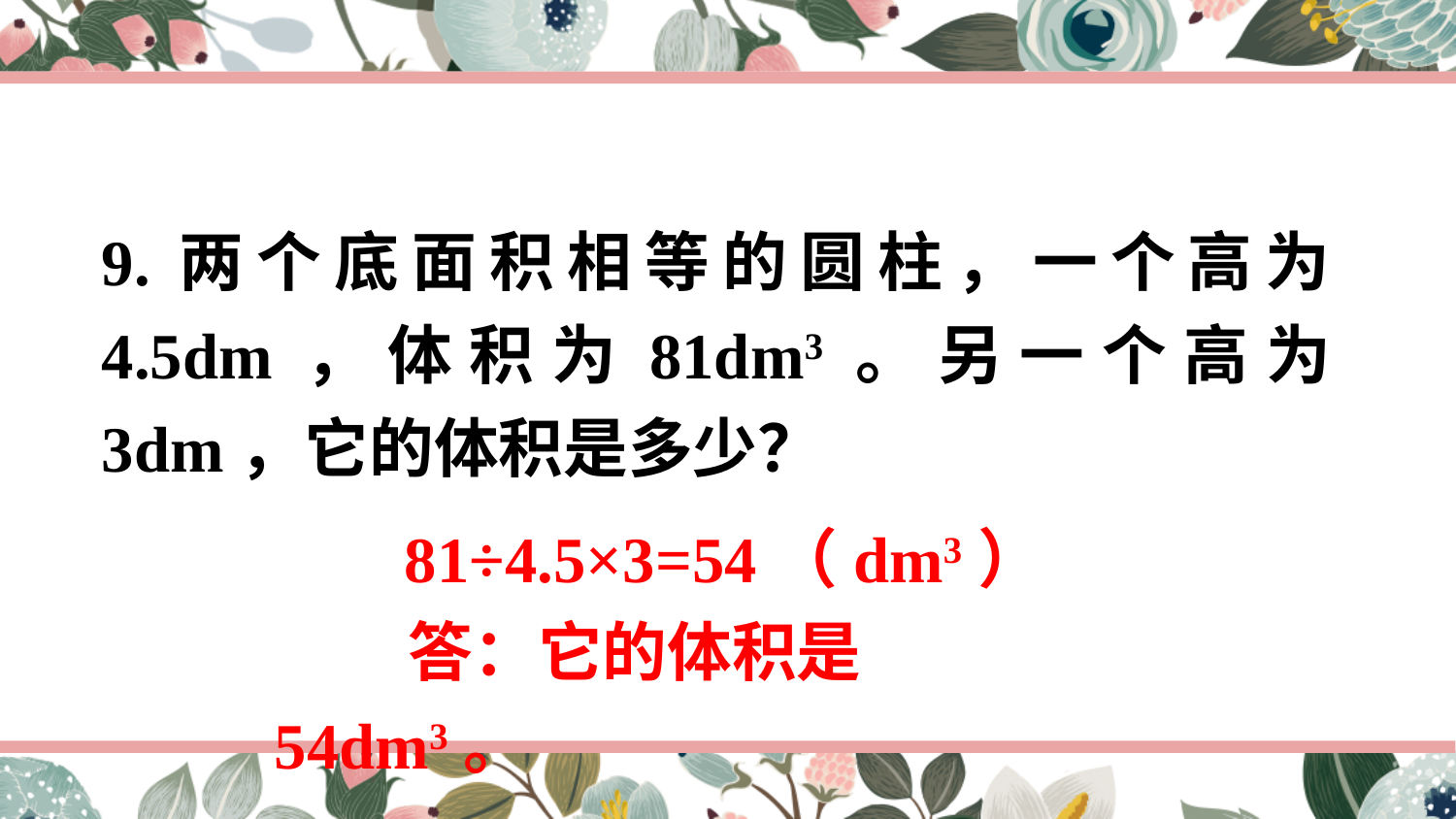

9.两个底面积相等的圆柱，一个高为4.5dm，体积为81dm3。另一个高为3dm，它的体积是多少？
        81÷4.5×3=54（dm3）
        答：它的体积是54dm3。